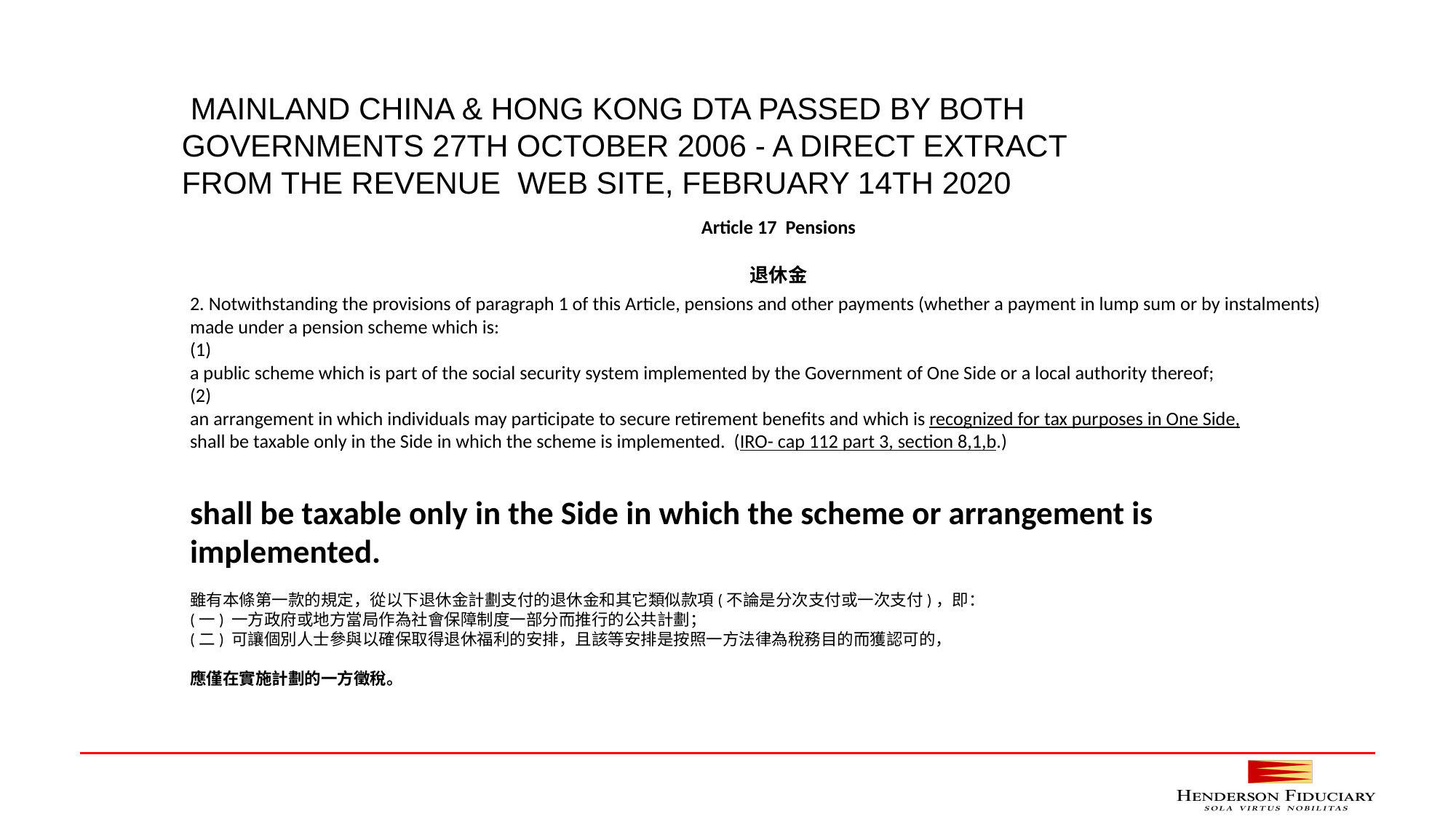

MAINLAND CHINA & HONG KONG DTA PASSED BY BOTH GOVERNMENTS 27TH OCTOBER 2006 - A DIRECT EXTRACT FROM THE REVENUE  WEB SITE, FEBRUARY 14TH 2020
Article 17  Pensions
退休金
2. Notwithstanding the provisions of paragraph 1 of this Article, pensions and other payments (whether a payment in lump sum or by instalments) made under a pension scheme which is:
(1)
a public scheme which is part of the social security system implemented by the Government of One Side or a local authority thereof;
(2)
an arrangement in which individuals may participate to secure retirement benefits and which is recognized for tax purposes in One Side,
shall be taxable only in the Side in which the scheme is implemented.  (IRO- cap 112 part 3, section 8,1,b.)

shall be taxable only in the Side in which the scheme or arrangement is
implemented.

雖有本條第一款的規定，從以下退休金計劃支付的退休金和其它類似款項(不論是分次支付或一次支付)，即：
(一) 一方政府或地方當局作為社會保障制度一部分而推行的公共計劃；
(二) 可讓個別人士參與以確保取得退休福利的安排，且該等安排是按照一方法律為稅務目的而獲認可的，

應僅在實施計劃的一方徵稅。